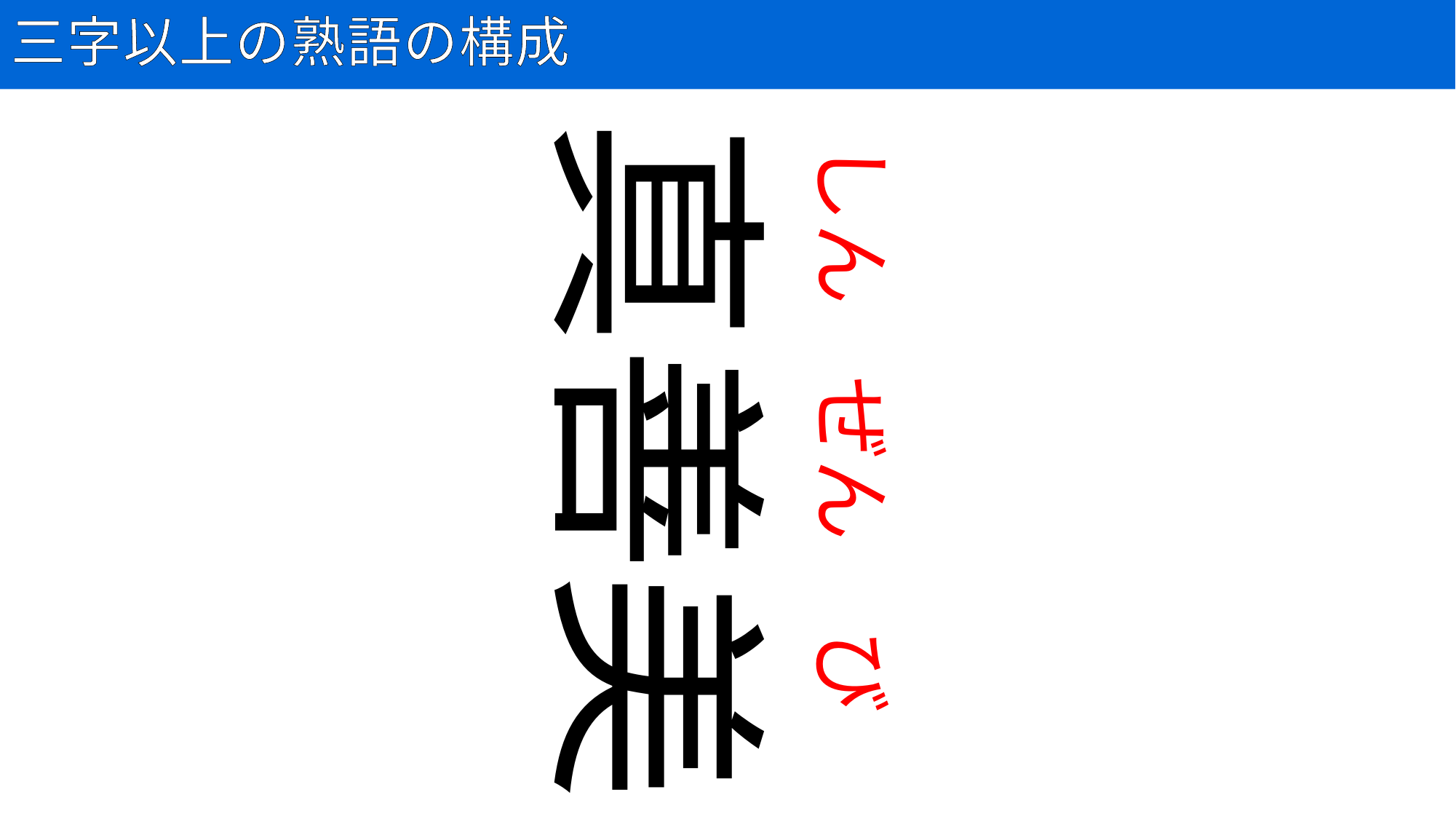

# 三字以上の熟語の構成
44
真善美
しん
ぜん
び